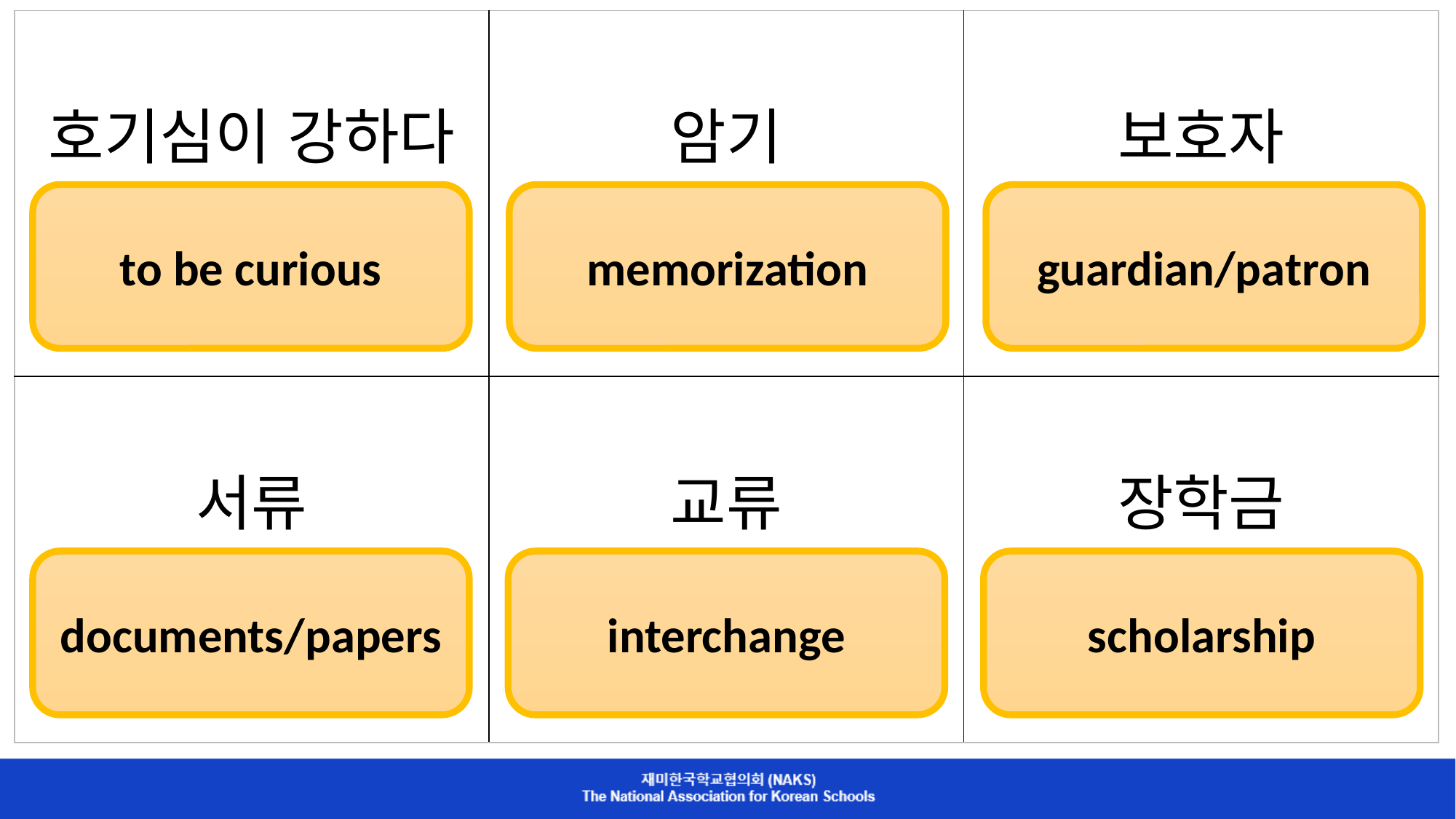

| 호기심이 강하다 | 암기 | 보호자 |
| --- | --- | --- |
| 서류 | 교류 | 장학금 |
to be curious
memorization
guardian/patron
documents/papers
interchange
scholarship